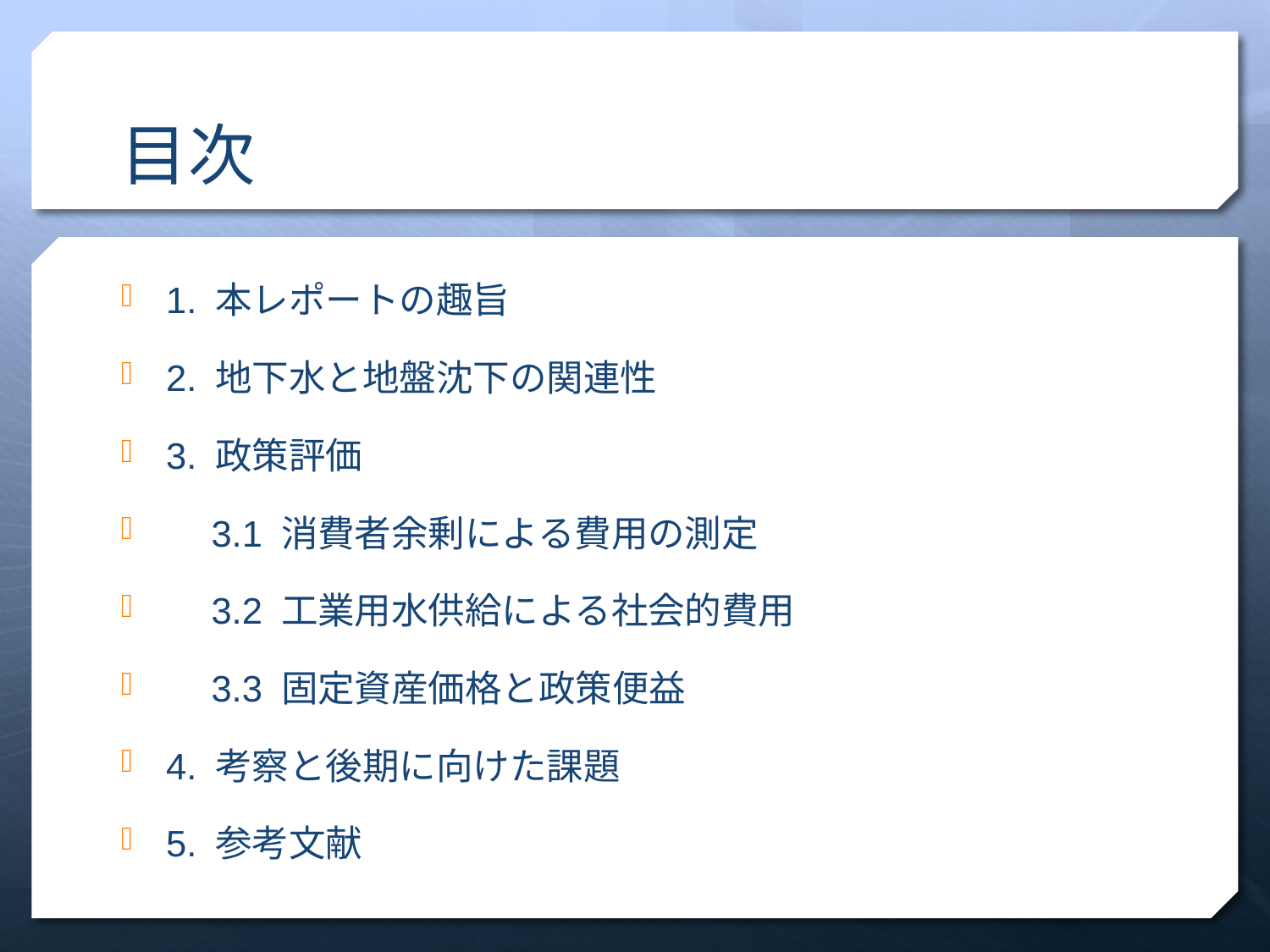

# 目次
1. 本レポートの趣旨
2. 地下水と地盤沈下の関連性
3. 政策評価
　3.1 消費者余剰による費用の測定
　3.2 工業用水供給による社会的費用
　3.3 固定資産価格と政策便益
4. 考察と後期に向けた課題
5. 参考文献